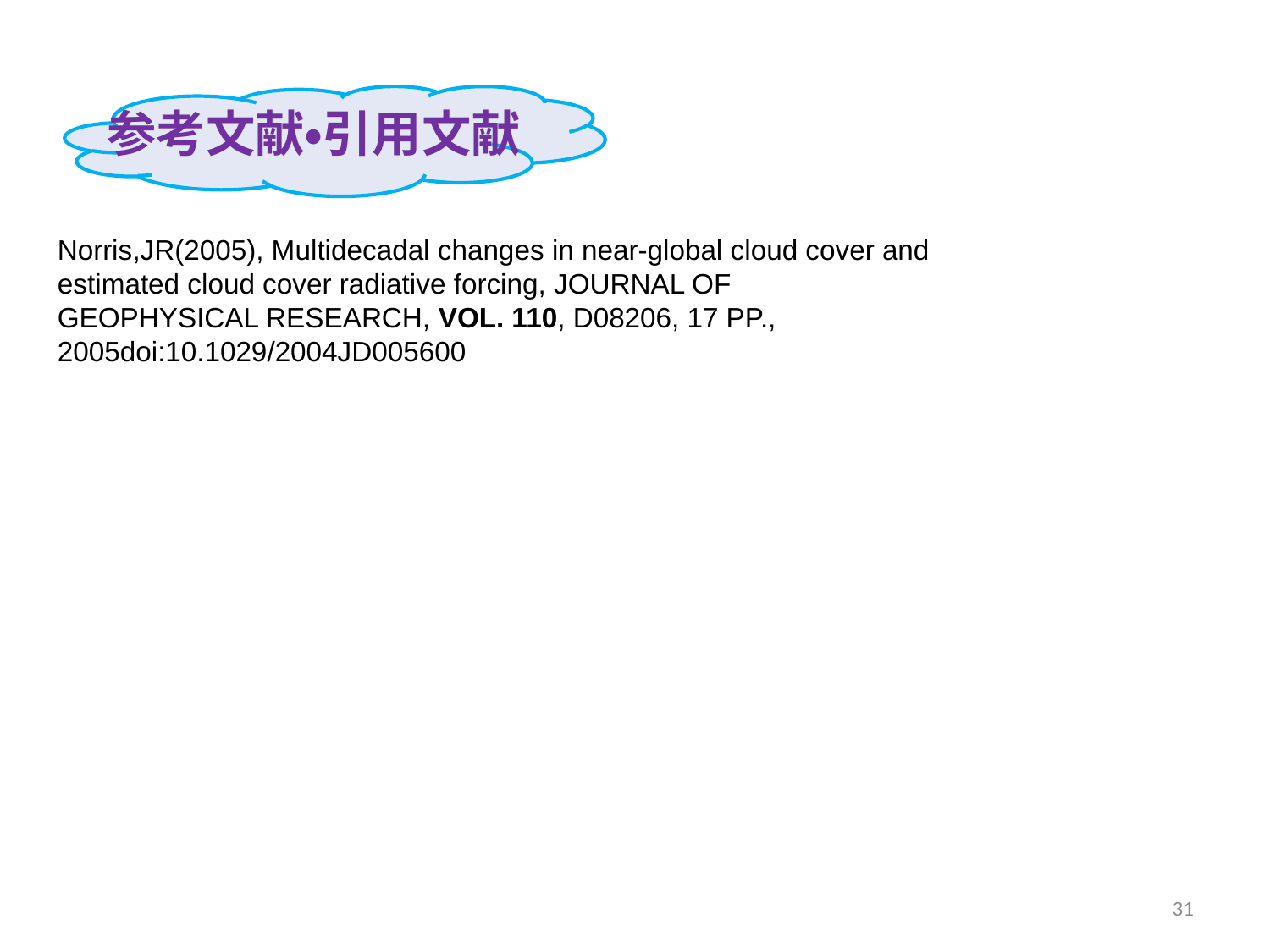

参考文献・引用文献
Norris,JR(2005), Multidecadal changes in near-global cloud cover and estimated cloud cover radiative forcing, JOURNAL OF GEOPHYSICAL RESEARCH, VOL. 110, D08206, 17 PP., 2005doi:10.1029/2004JD005600
31